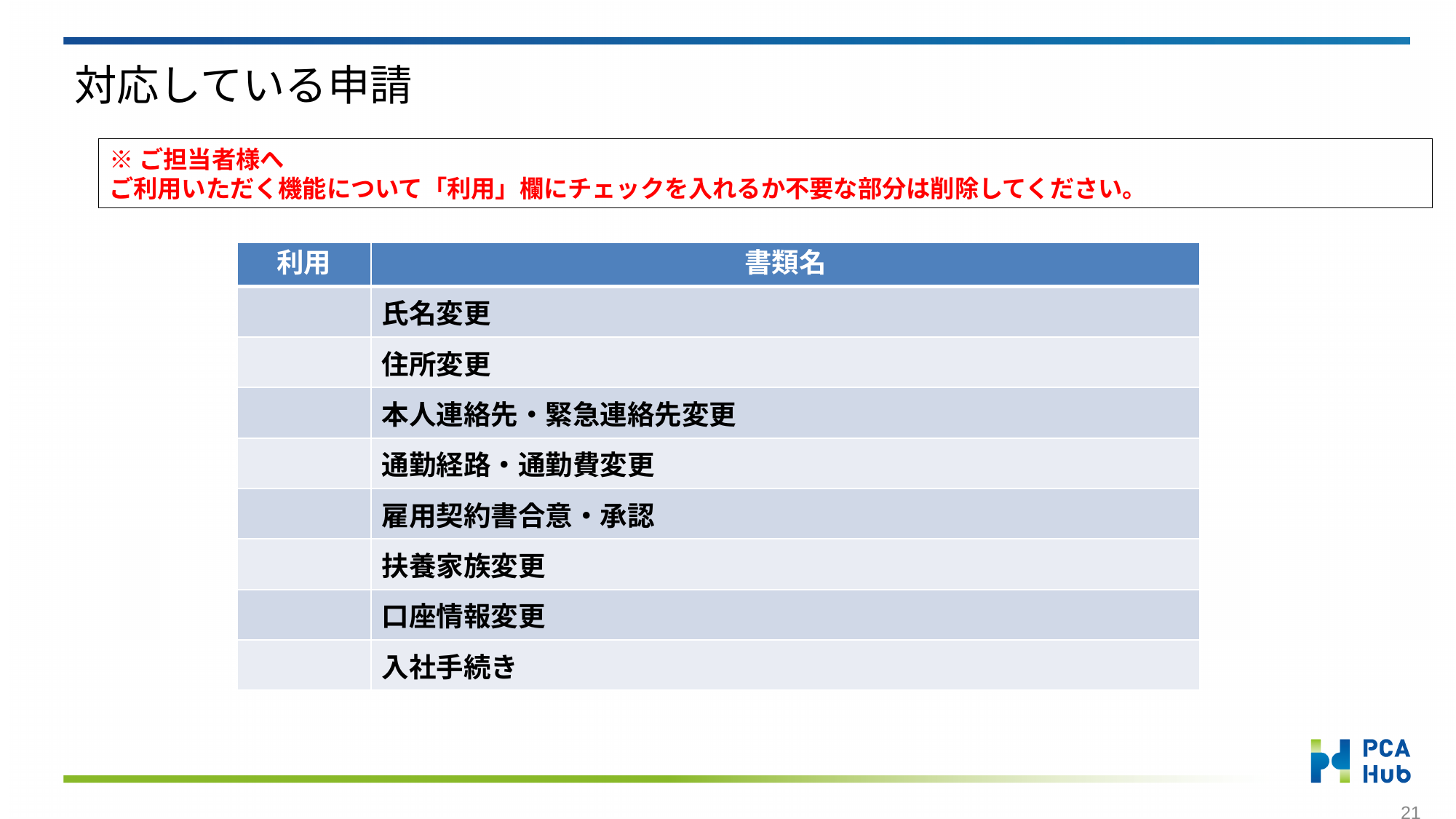

# 対応している申請
※ご担当者様へ
ご利用いただく機能について「利用」欄にチェックを入れるか不要な部分は削除してください。
| 利用 | 書類名 |
| --- | --- |
|  | 氏名変更 |
|  | 住所変更 |
|  | 本人連絡先・緊急連絡先変更 |
|  | 通勤経路・通勤費変更 |
|  | 雇用契約書合意・承認 |
|  | 扶養家族変更 |
|  | 口座情報変更 |
|  | 入社手続き |
21